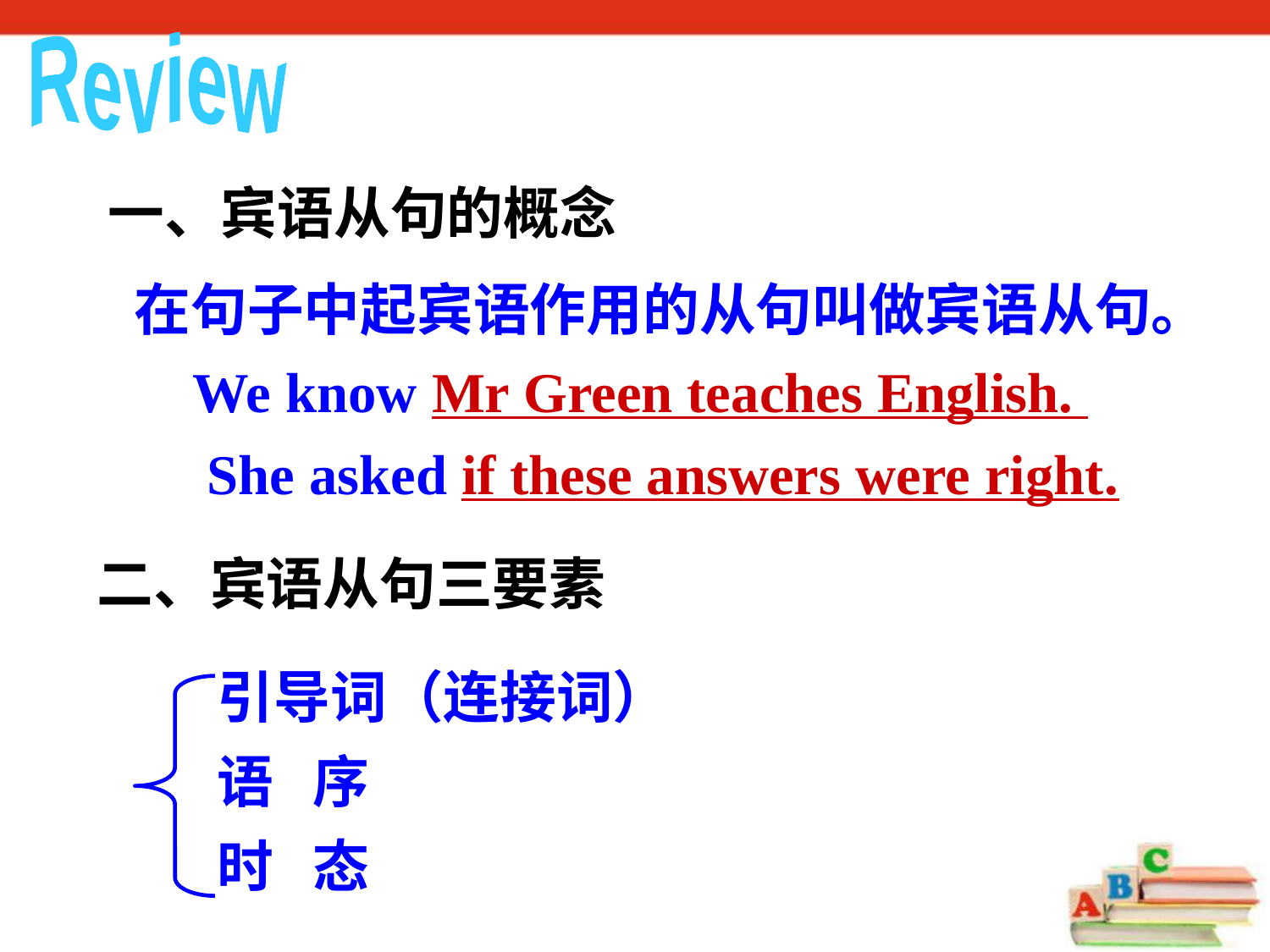

Review
一、宾语从句的概念
 在句子中起宾语作用的从句叫做宾语从句。
      We know Mr Green teaches English.
       She asked if these answers were right.
二、宾语从句三要素
引导词（连接词）
语   序
时   态